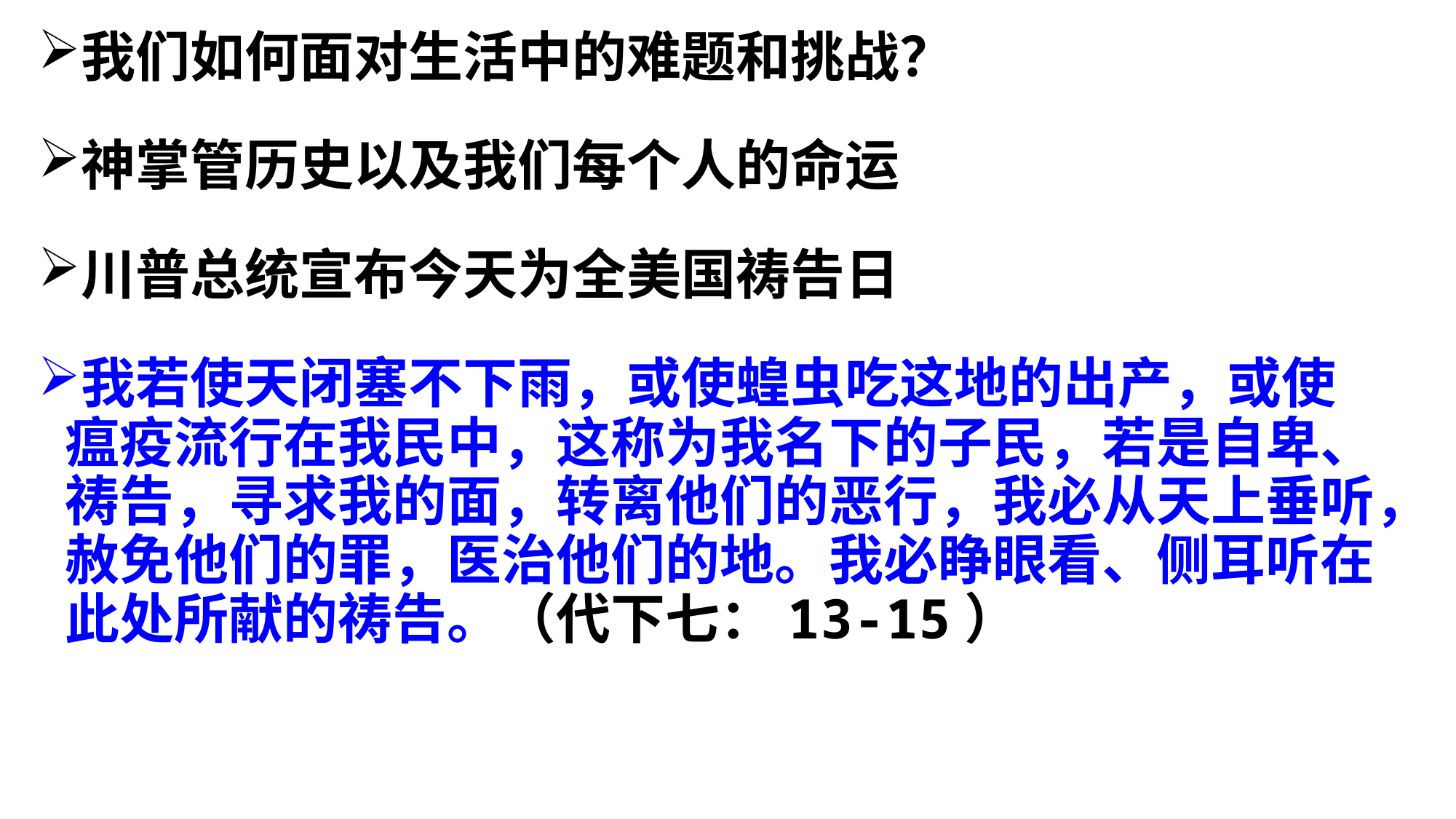

我们如何面对生活中的难题和挑战？

神掌管历史以及我们每个人的命运

川普总统宣布今天为全美国祷告日

我若使天闭塞不下雨，或使蝗虫吃这地的出产，或使瘟疫流行在我民中，这称为我名下的子民，若是自卑、祷告，寻求我的面，转离他们的恶行，我必从天上垂听，赦免他们的罪，医治他们的地。我必睁眼看、侧耳听在此处所献的祷告。（代下七：13-15）